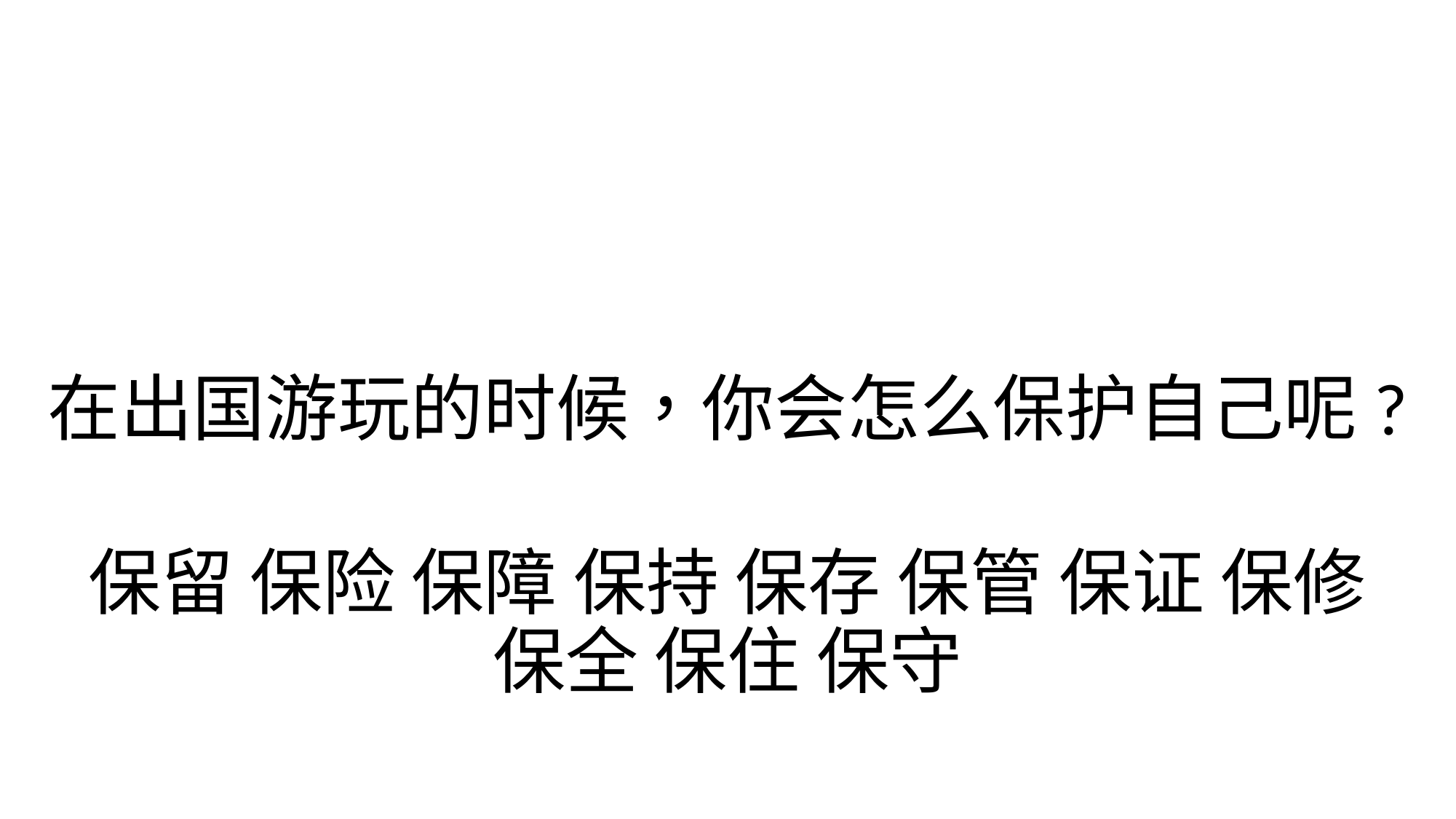

# 在出国游玩的时候，你会怎么保护自己呢?
保留 保险 保障 保持 保存 保管 保证 保修
保全 保住 保守